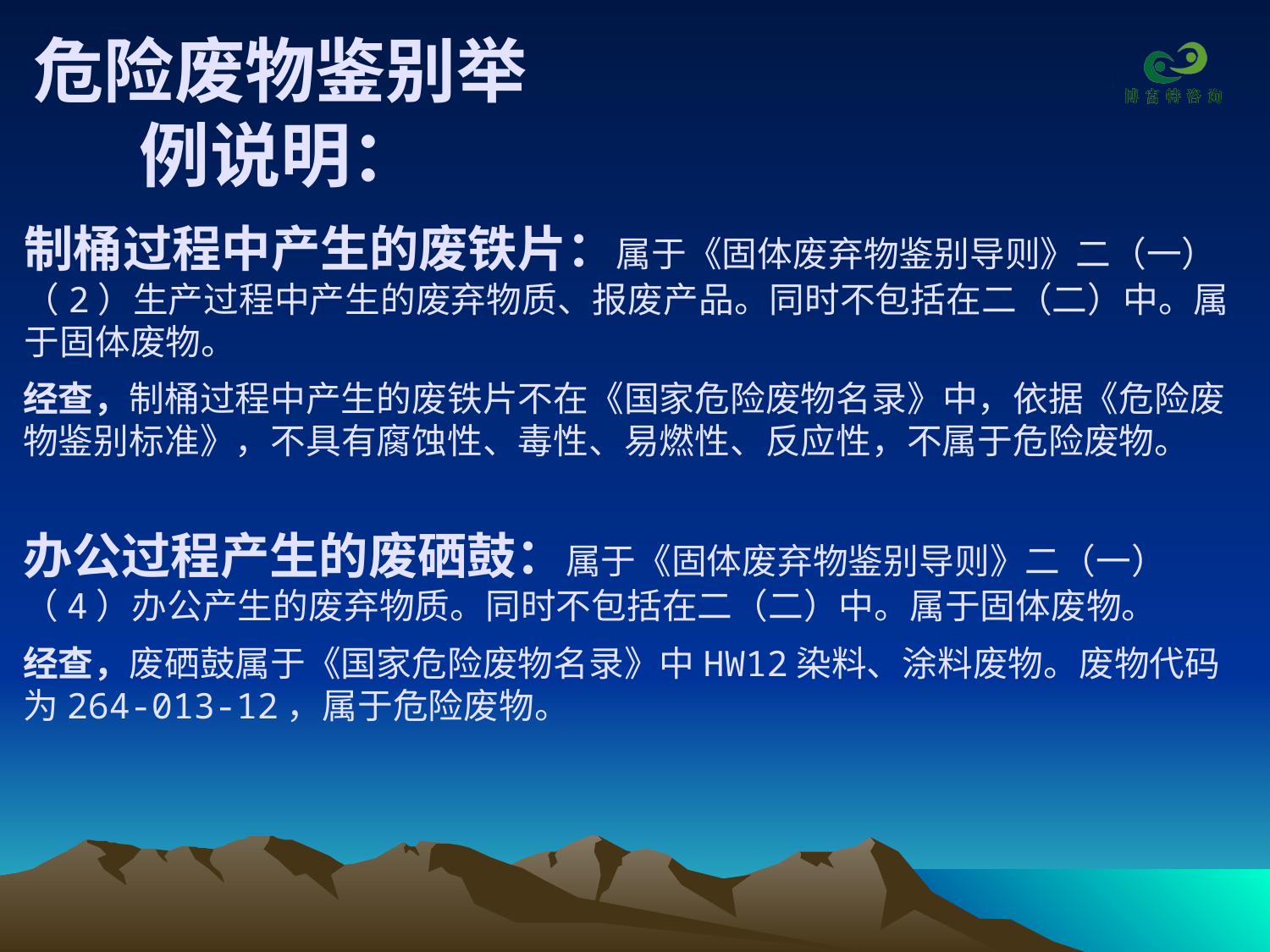

危险废物鉴别举例说明：
制桶过程中产生的废铁片：属于《固体废弃物鉴别导则》二（一）（2）生产过程中产生的废弃物质、报废产品。同时不包括在二（二）中。属于固体废物。
经查，制桶过程中产生的废铁片不在《国家危险废物名录》中，依据《危险废物鉴别标准》，不具有腐蚀性、毒性、易燃性、反应性，不属于危险废物。

办公过程产生的废硒鼓：属于《固体废弃物鉴别导则》二（一）（4）办公产生的废弃物质。同时不包括在二（二）中。属于固体废物。
经查，废硒鼓属于《国家危险废物名录》中HW12染料、涂料废物。废物代码为264-013-12，属于危险废物。